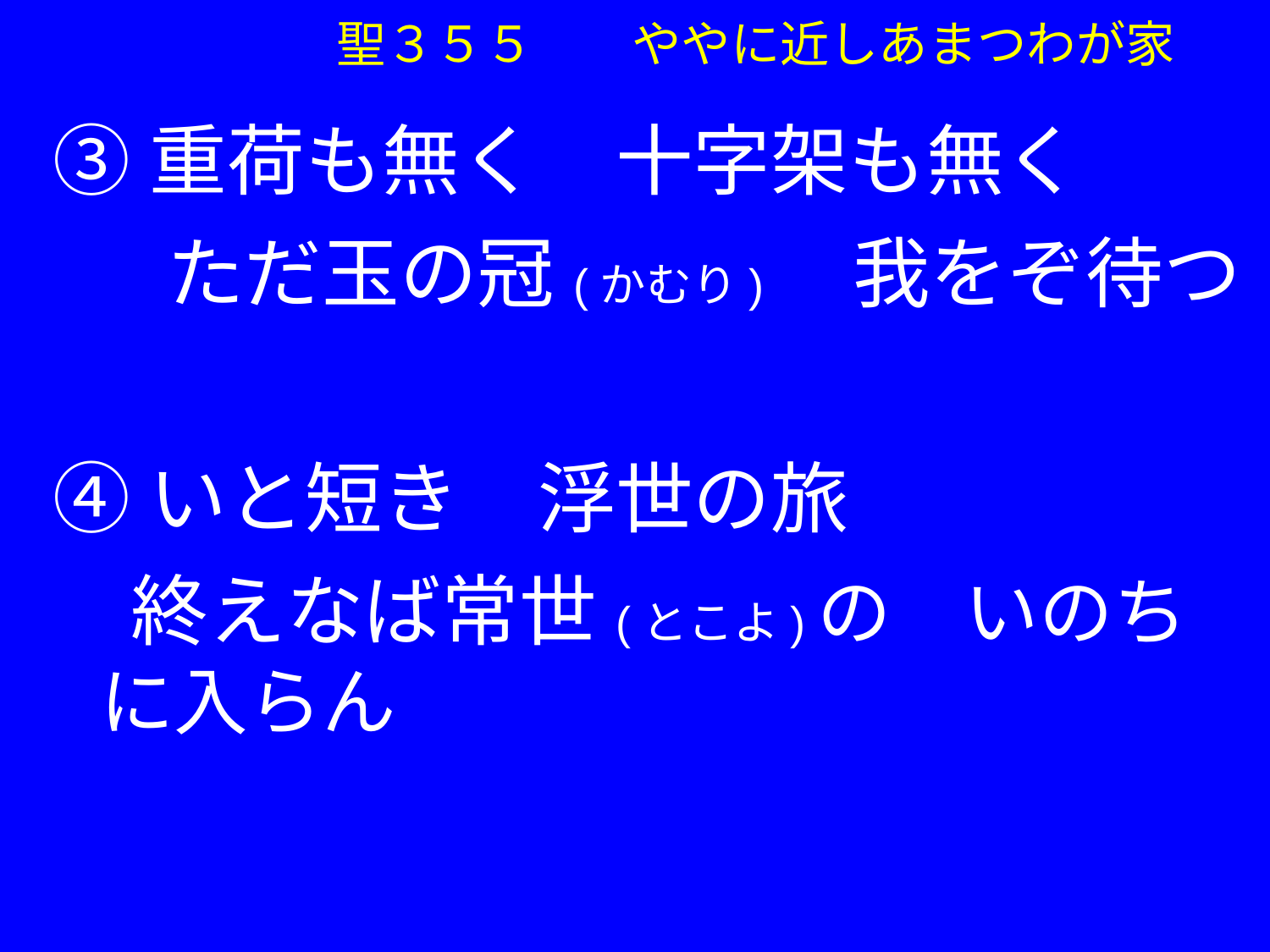

③重荷も無く　十字架も無く
 　ただ玉の冠(かむり)　我をぞ待つ

④いと短き　浮世の旅
　終えなば常世(とこよ)の　いのちに入らん

聖３５５　　ややに近しあまつわが家